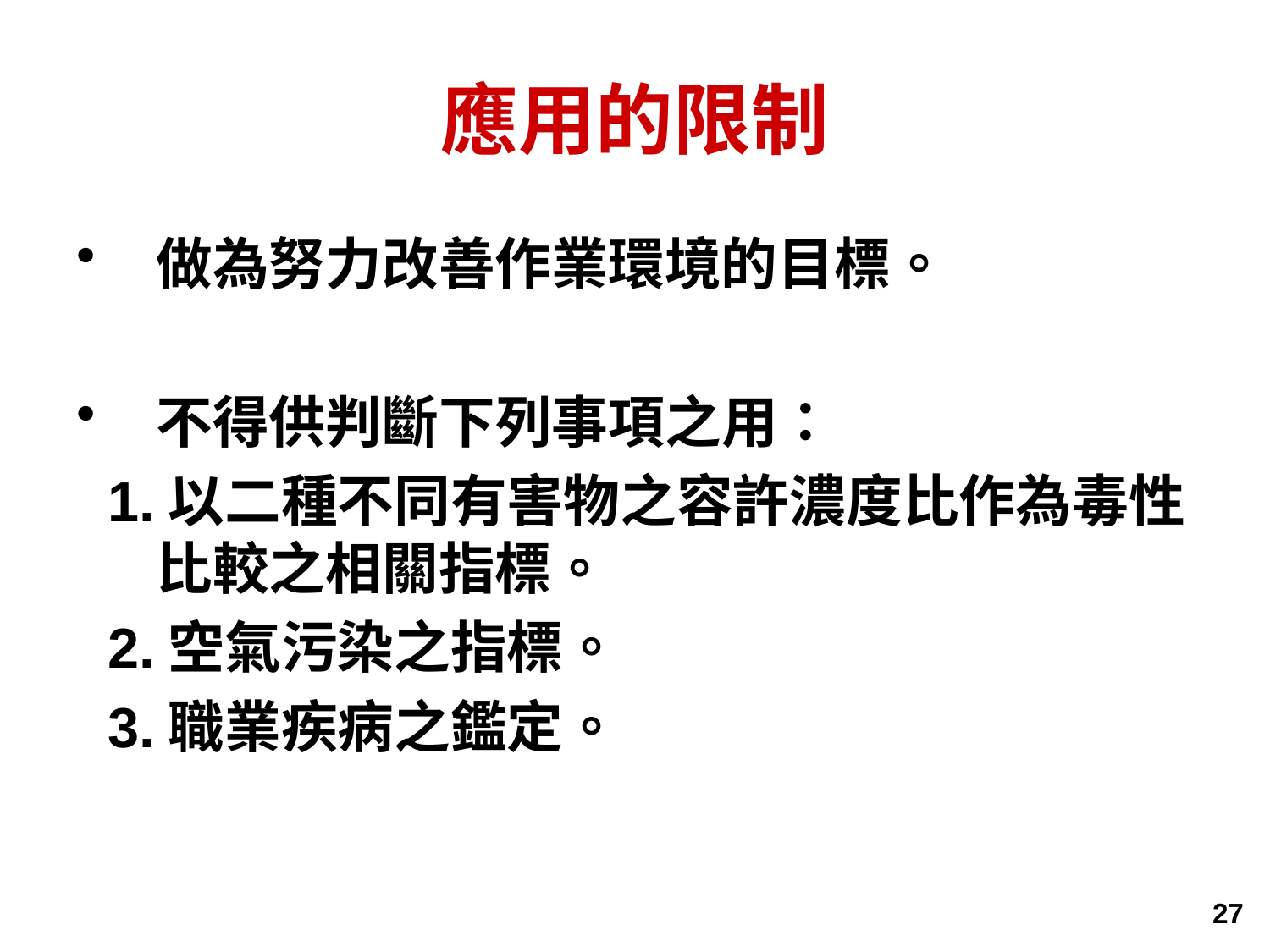

# 應用的限制
做為努力改善作業環境的目標。

不得供判斷下列事項之用：
  1.以二種不同有害物之容許濃度比作為毒性比較之相關指標。
  2.空氣污染之指標。
  3.職業疾病之鑑定。
27